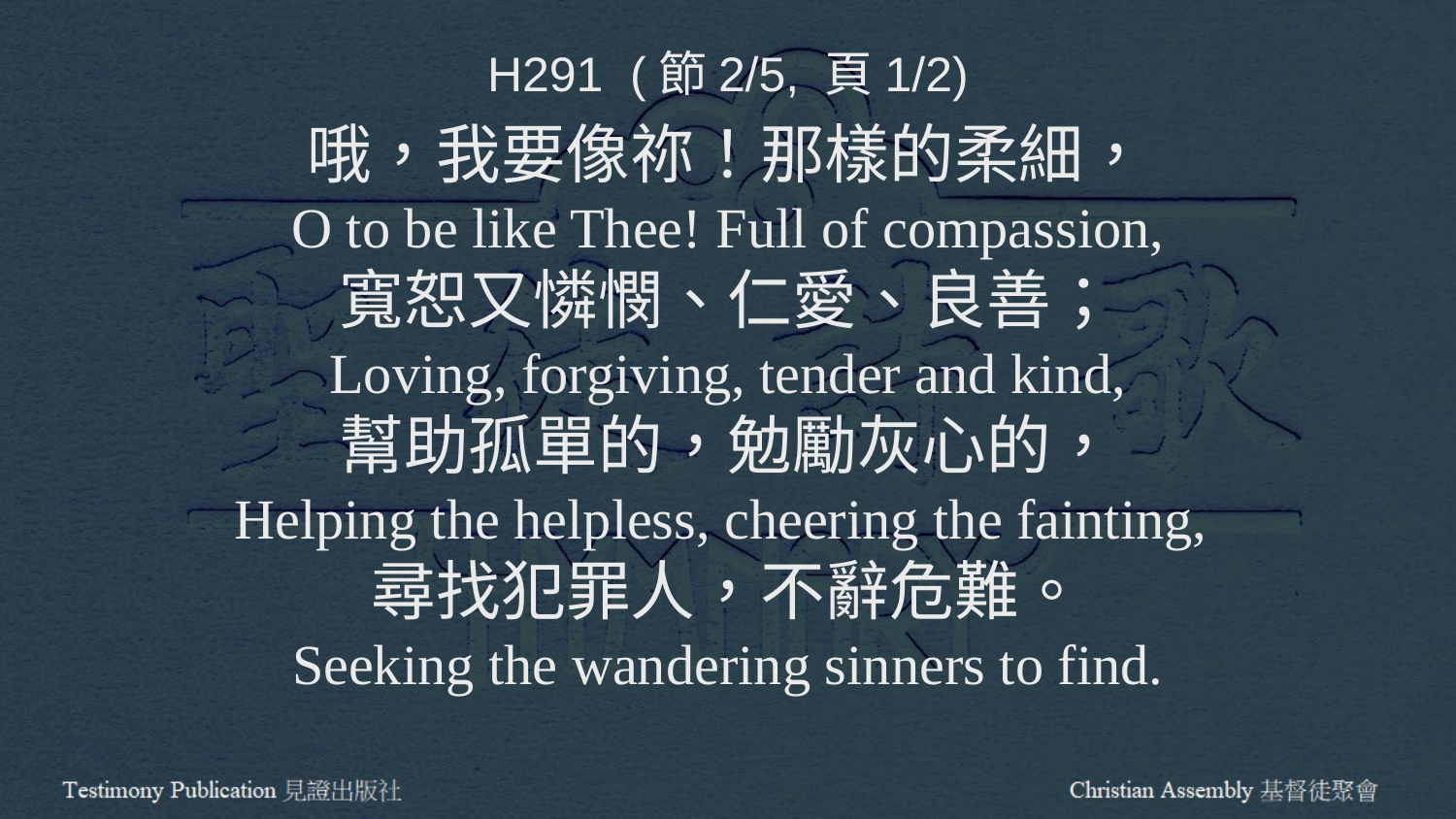

H291  (節2/5, 頁1/2)
哦，我要像祢！那樣的柔細，
O to be like Thee! Full of compassion,
寬恕又憐憫、仁愛、良善；
Loving, forgiving, tender and kind,
幫助孤單的，勉勵灰心的，
Helping the helpless, cheering the fainting,
尋找犯罪人，不辭危難。
Seeking the wandering sinners to find.